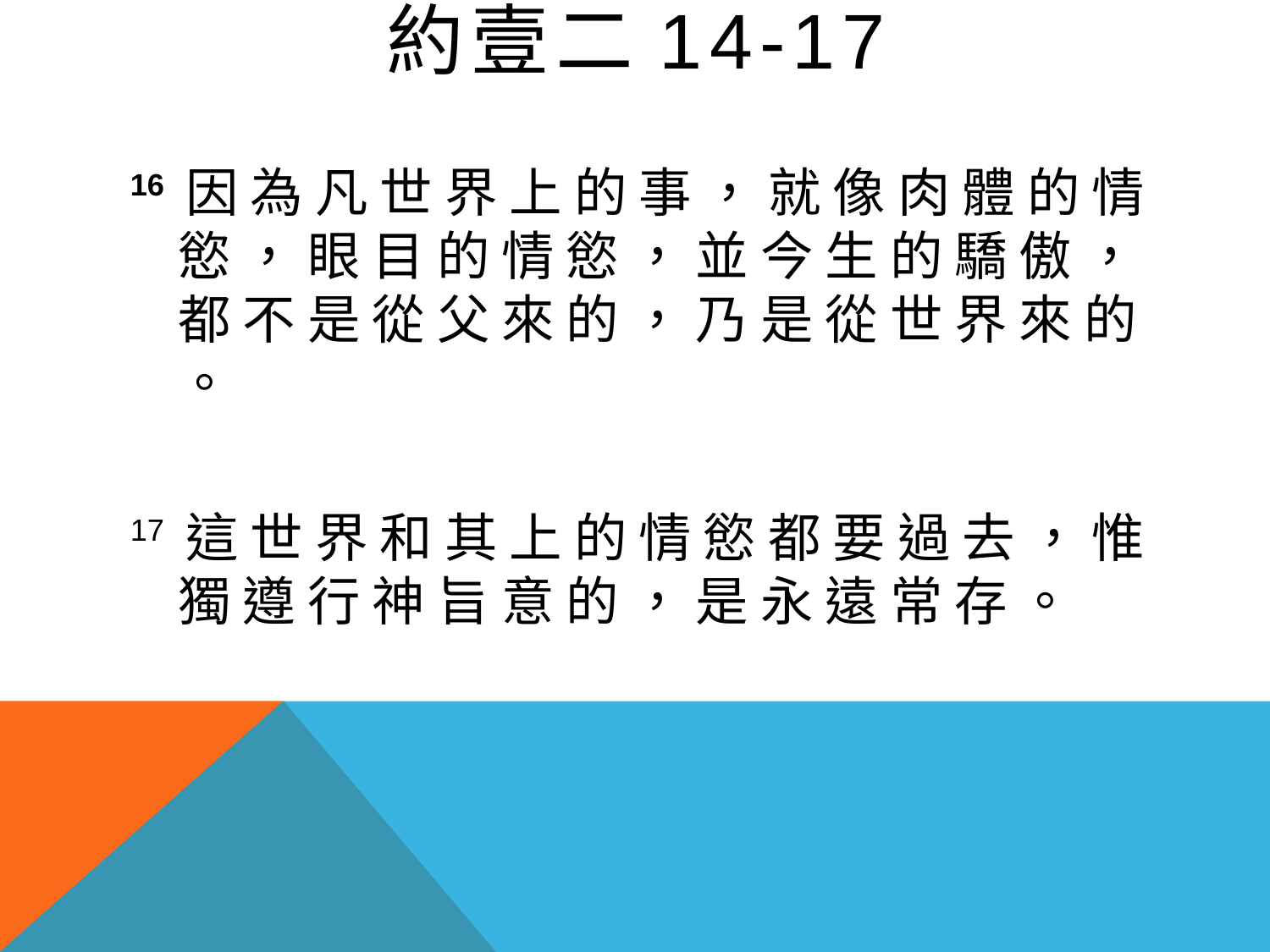

# 約壹二14-17
16 因 為 凡 世 界 上 的 事 ， 就 像 肉 體 的 情 慾 ， 眼 目 的 情 慾 ， 並 今 生 的 驕 傲 ， 都 不 是 從 父 來 的 ， 乃 是 從 世 界 來 的 。

17 這 世 界 和 其 上 的 情 慾 都 要 過 去 ， 惟 獨 遵 行 神 旨 意 的 ， 是 永 遠 常 存 。